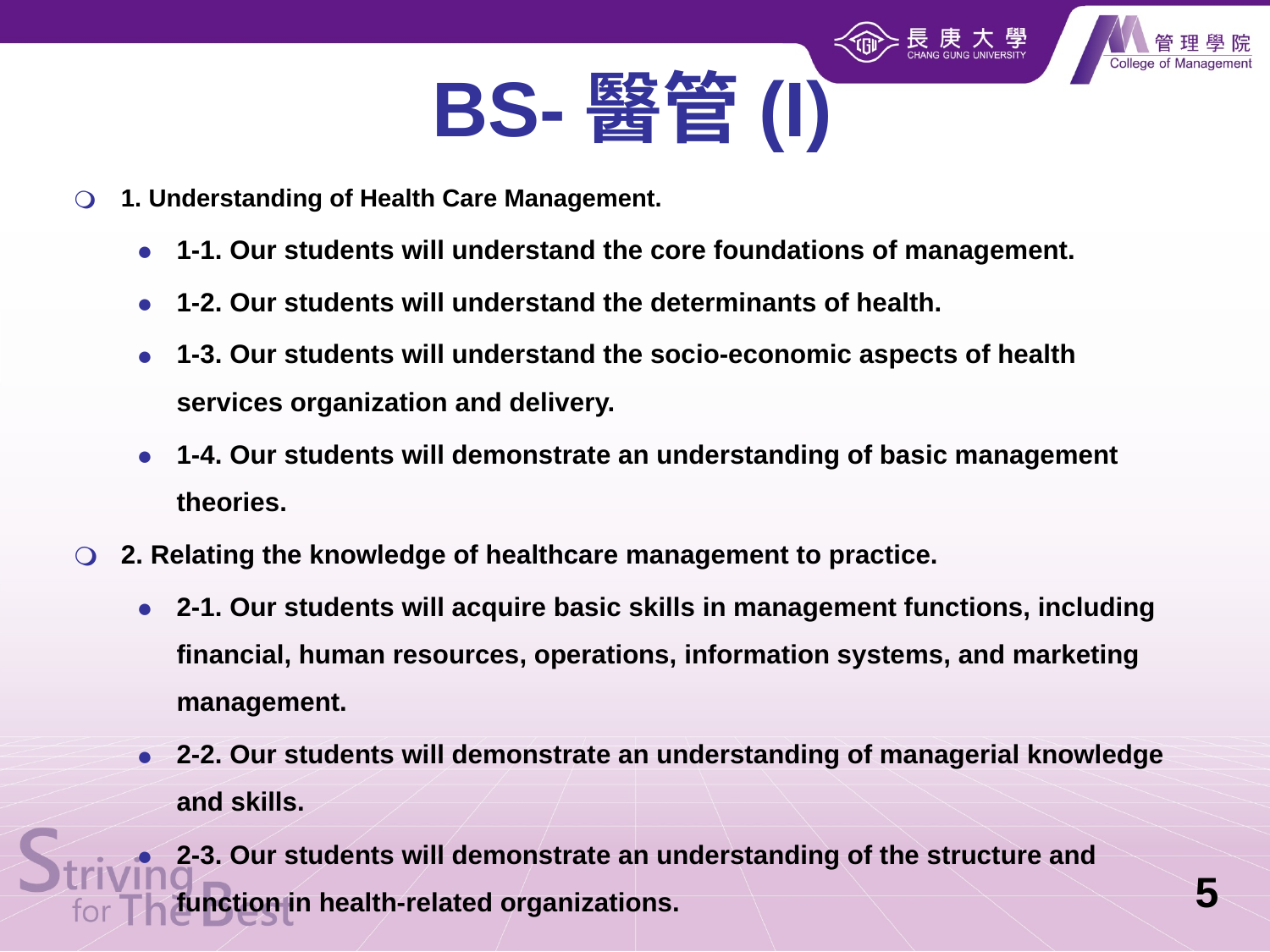

BS-醫管(I)
1. Understanding of Health Care Management.
1-1. Our students will understand the core foundations of management.
1-2. Our students will understand the determinants of health.
1-3. Our students will understand the socio-economic aspects of health services organization and delivery.
1-4. Our students will demonstrate an understanding of basic management theories.
2. Relating the knowledge of healthcare management to practice.
2-1. Our students will acquire basic skills in management functions, including financial, human resources, operations, information systems, and marketing  management.
2-2. Our students will demonstrate an understanding of managerial knowledge and skills.
2-3. Our students will demonstrate an understanding of the structure and function in health-related organizations.
5